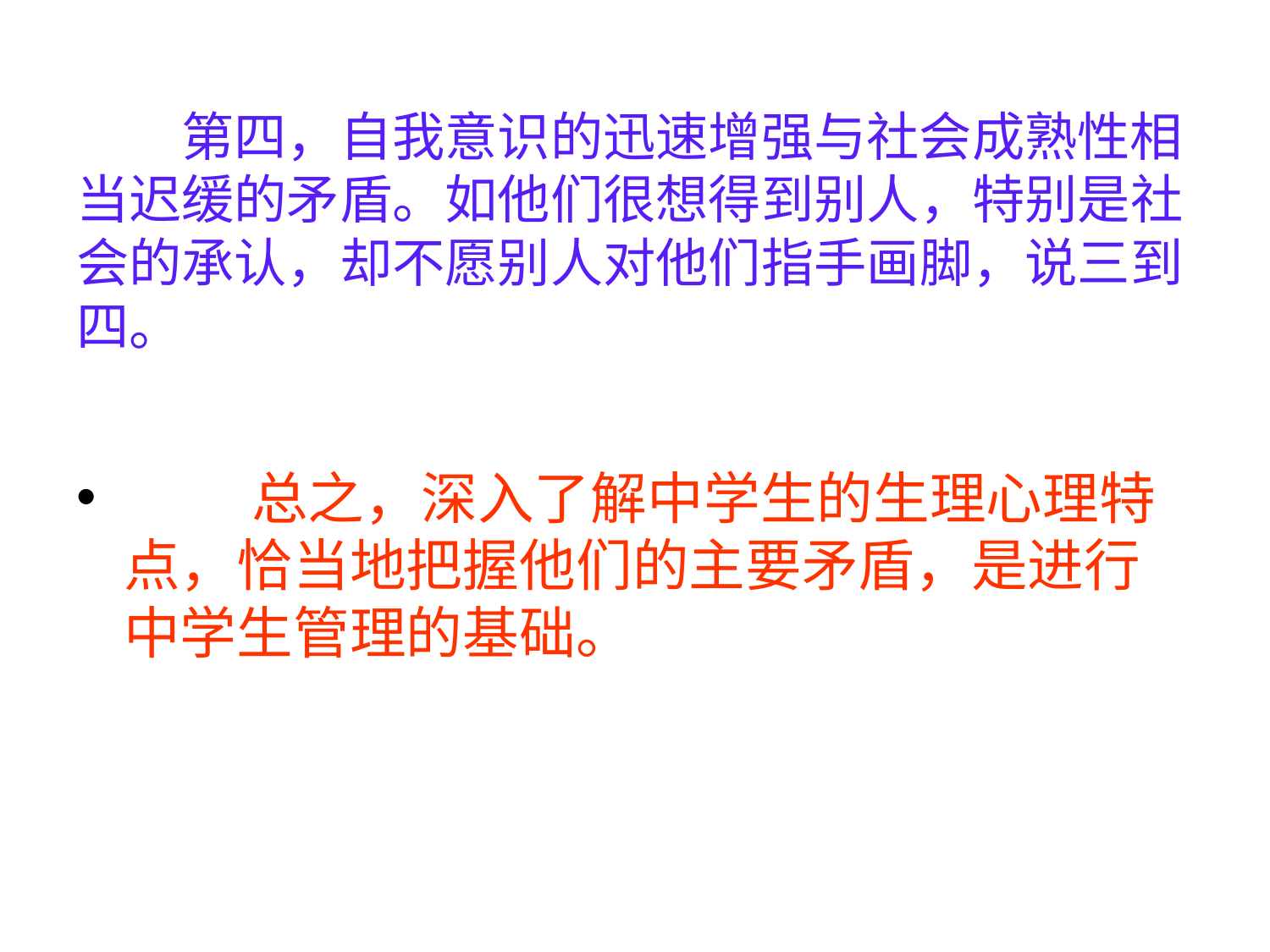

# 第四，自我意识的迅速增强与社会成熟性相当迟缓的矛盾。如他们很想得到别人，特别是社会的承认，却不愿别人对他们指手画脚，说三到四。
         总之，深入了解中学生的生理心理特点，恰当地把握他们的主要矛盾，是进行中学生管理的基础。